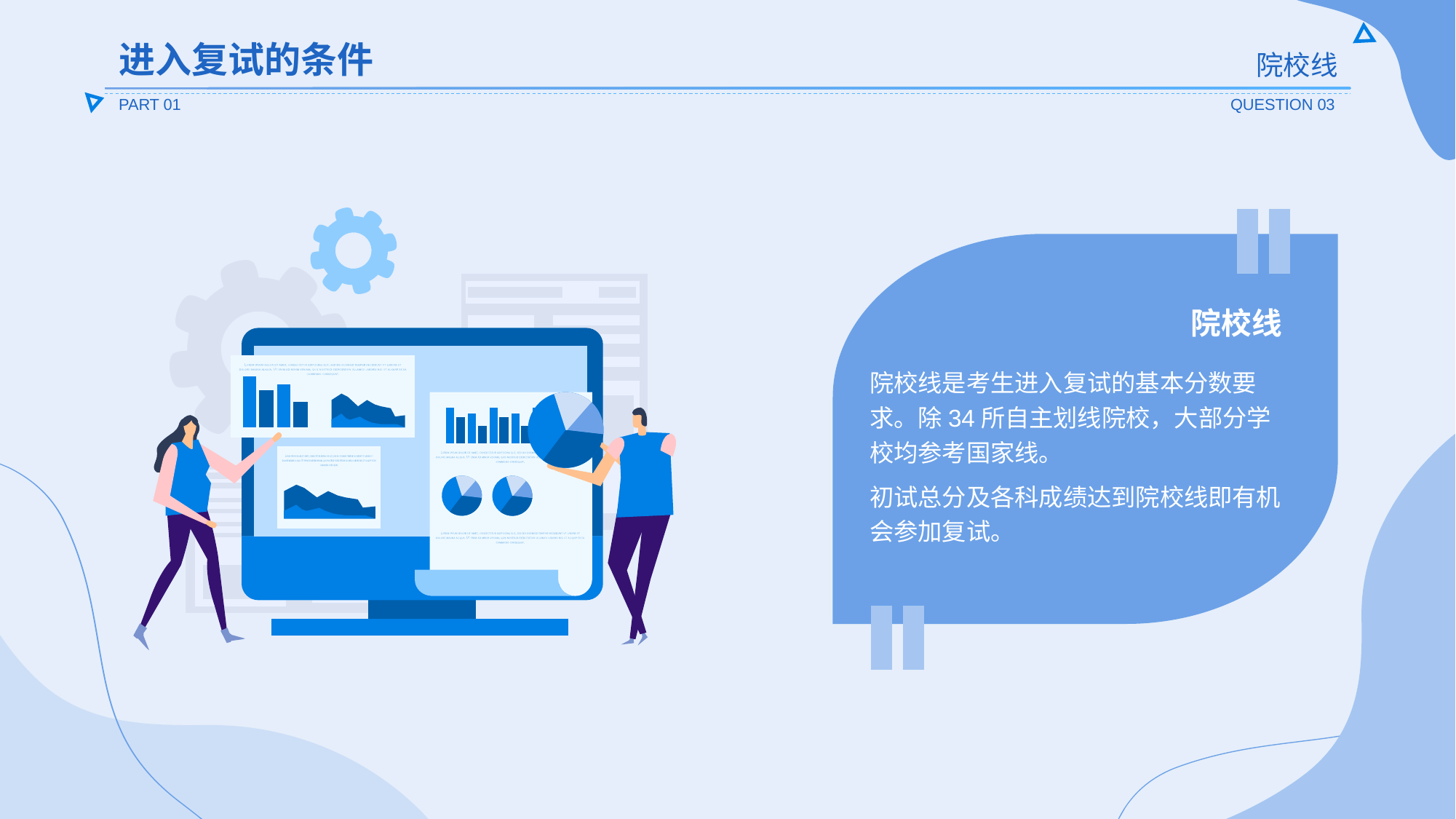

进入复试的条件
院校线
PART 01
QUESTION 03

院校线
院校线是考生进入复试的基本分数要求。除34所自主划线院校，大部分学校均参考国家线。
初试总分及各科成绩达到院校线即有机会参加复试。